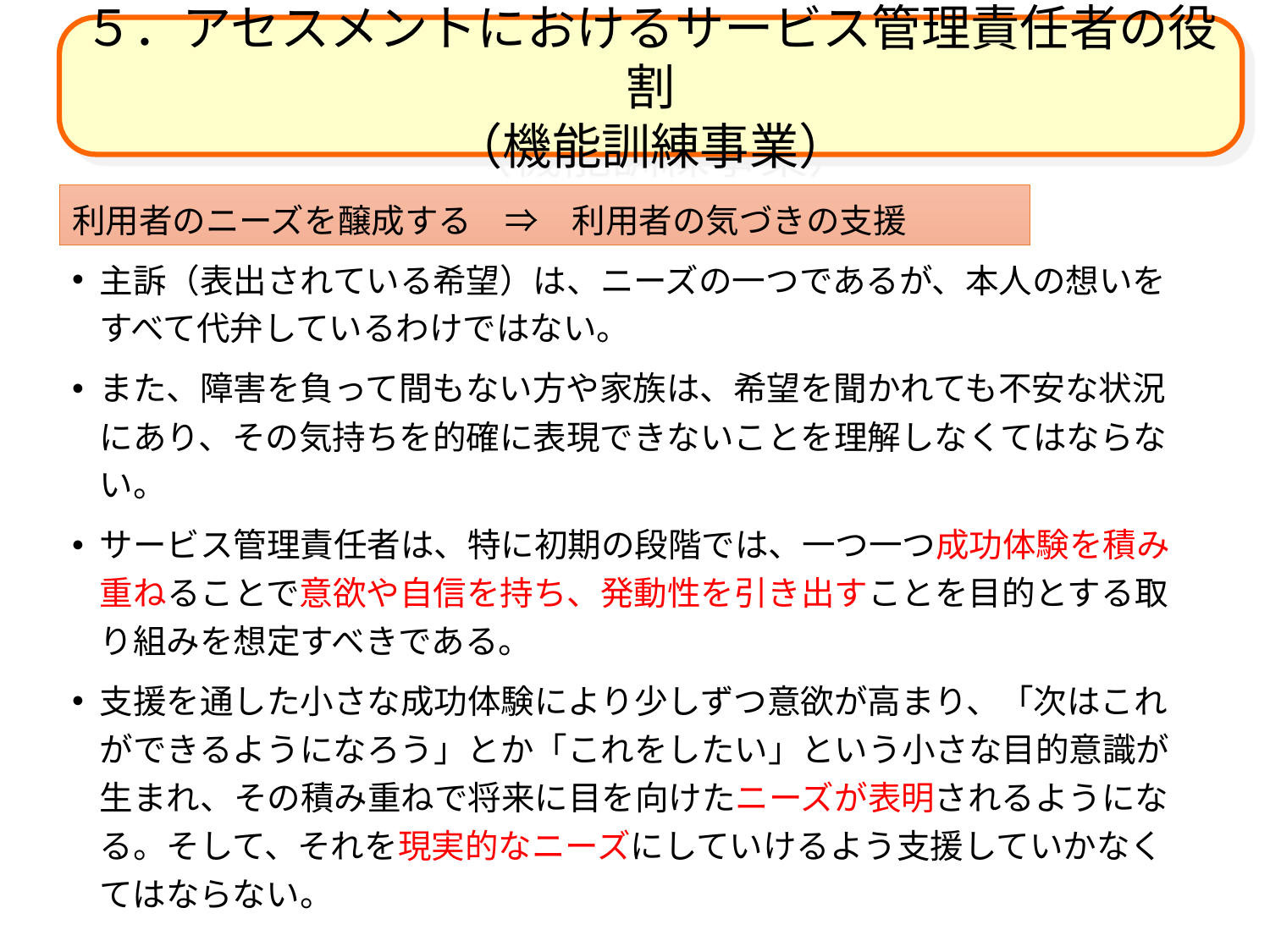

５．アセスメントにおけるサービス管理責任者の役割
（機能訓練事業）

利用者のニーズを醸成する　⇒　利用者の気づきの支援
主訴（表出されている希望）は、ニーズの一つであるが、本人の想いをすべて代弁しているわけではない。
また、障害を負って間もない方や家族は、希望を聞かれても不安な状況にあり、その気持ちを的確に表現できないことを理解しなくてはならない。
サービス管理責任者は、特に初期の段階では、一つ一つ成功体験を積み重ねることで意欲や自信を持ち、発動性を引き出すことを目的とする取り組みを想定すべきである。
支援を通した小さな成功体験により少しずつ意欲が高まり、「次はこれができるようになろう」とか「これをしたい」という小さな目的意識が生まれ、その積み重ねで将来に目を向けたニーズが表明されるようになる。そして、それを現実的なニーズにしていけるよう支援していかなくてはならない。